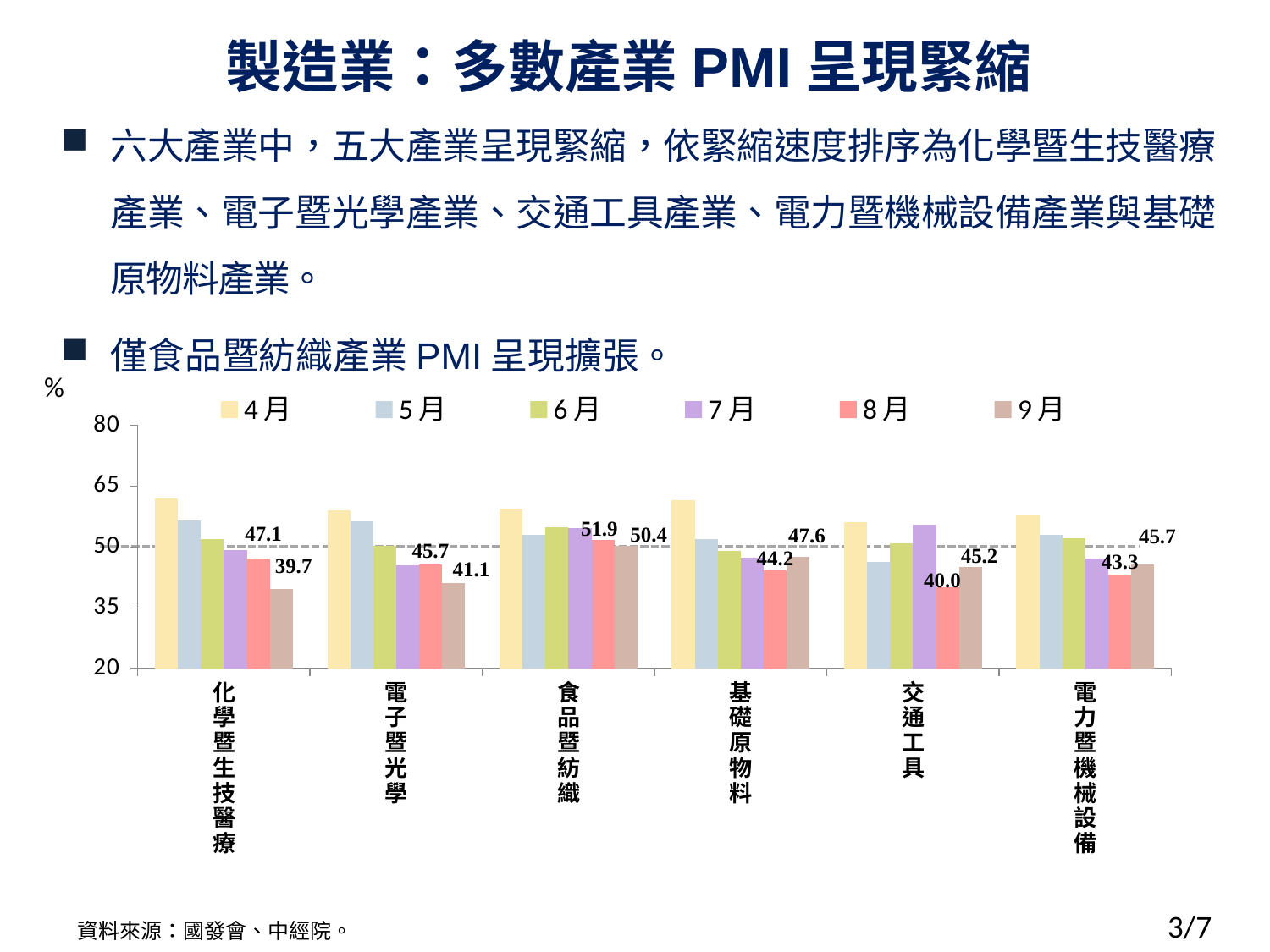

# 製造業：多數產業PMI呈現緊縮
六大產業中，五大產業呈現緊縮，依緊縮速度排序為化學暨生技醫療產業、電子暨光學產業、交通工具產業、電力暨機械設備產業與基礎原物料產業。
僅食品暨紡織產業PMI呈現擴張。

%

### Chart

| Category | 4月 | 5月 | 6月 | 7月 | 8月 | 9月 |
|---|---|---|---|---|---|---|
| 化學暨生技醫療 | 62.1 | 56.6 | 52.0 | 49.2 | 47.1 | 39.7 |
| 電子暨光學 | 59.1 | 56.3 | 50.4 | 45.5 | 45.7 | 41.1 |
| 食品暨紡織 | 59.6 | 53.1 | 55.0 | 54.8 | 51.9 | 50.4 |
| 基礎原物料 | 61.6 | 52.0 | 49.1 | 47.3 | 44.2 | 47.6 |
| 交通工具 | 56.2 | 46.4 | 50.9 | 55.5 | 40.0 | 45.2 |
| 電力暨機械設備 | 58.1 | 53.0 | 52.1 | 47.2 | 43.3 | 45.7 |
資料來源：國發會、中經院。